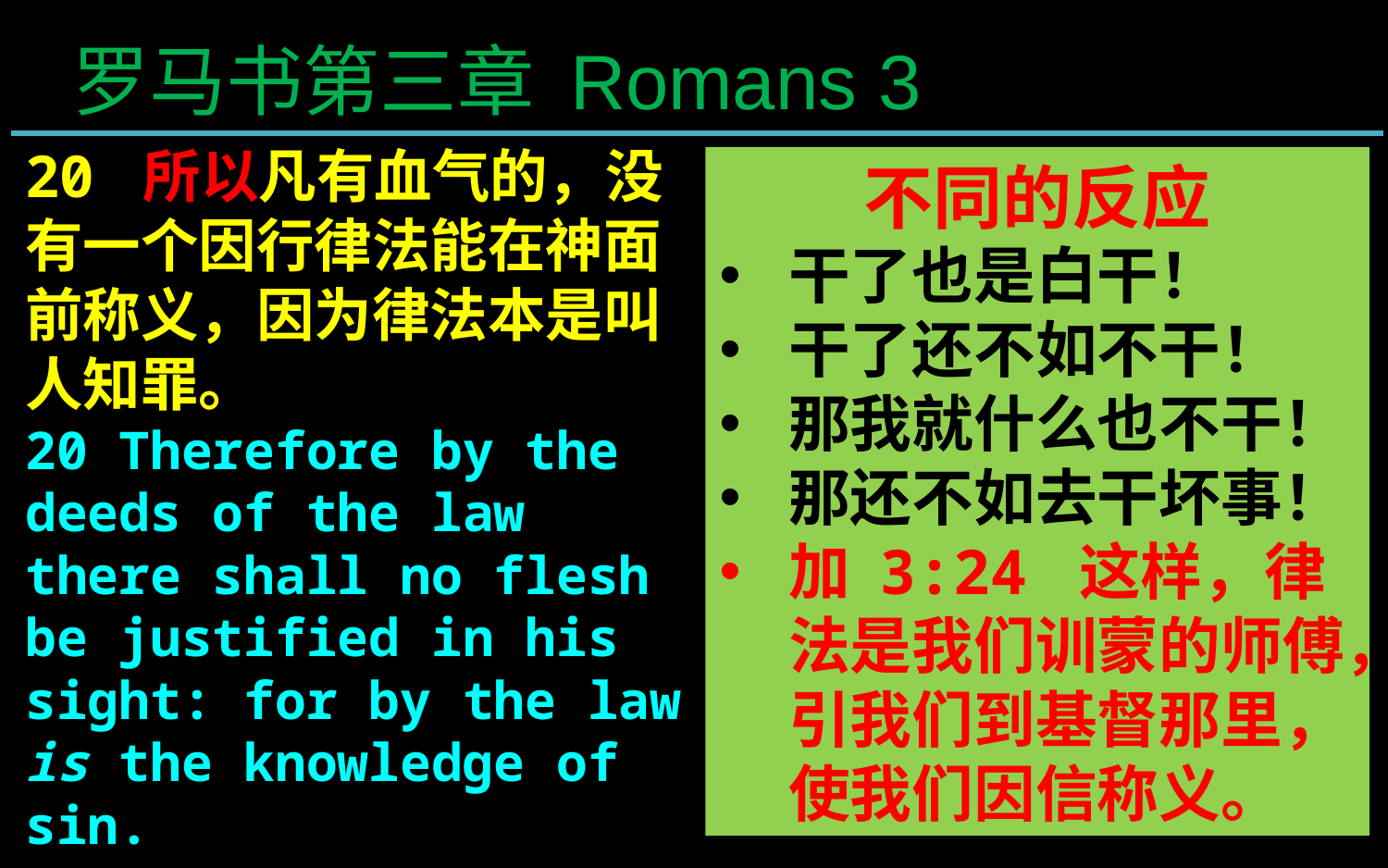

罗马书第三章 Romans 3
20 所以凡有血气的，没有一个因行律法能在神面前称义，因为律法本是叫人知罪。
20 Therefore by the deeds of the law there shall no flesh be justified in his sight: for by the law is the knowledge of sin.
不同的反应
干了也是白干！
干了还不如不干！
那我就什么也不干！
那还不如去干坏事！
加 3:24 这样，律法是我们训蒙的师傅，引我们到基督那里，使我们因信称义。